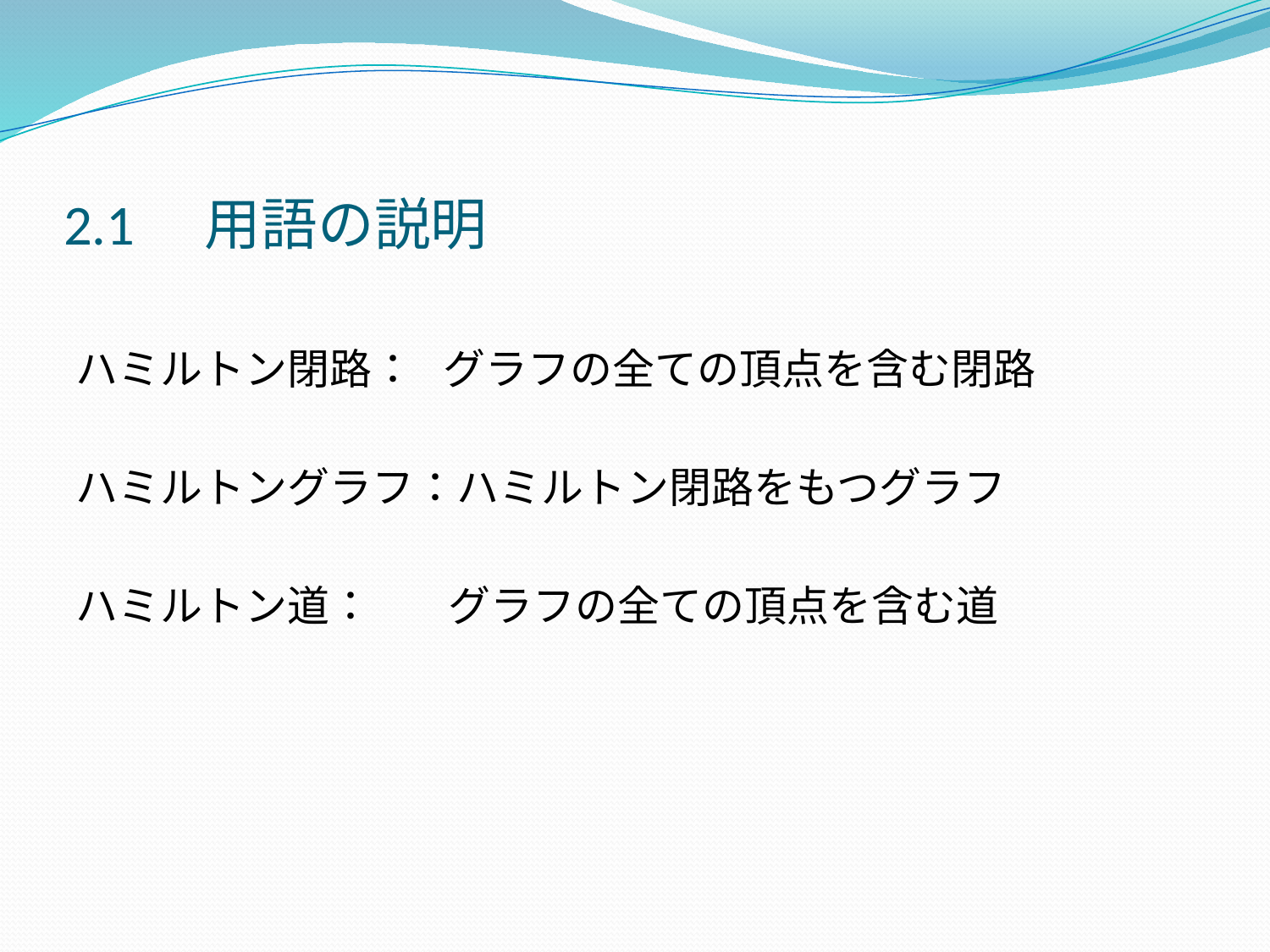

2.1　用語の説明

ハミルトン閉路：   グラフの全ての頂点を含む閉路

ハミルトングラフ：ハミルトン閉路をもつグラフ

ハミルトン道：        グラフの全ての頂点を含む道
#